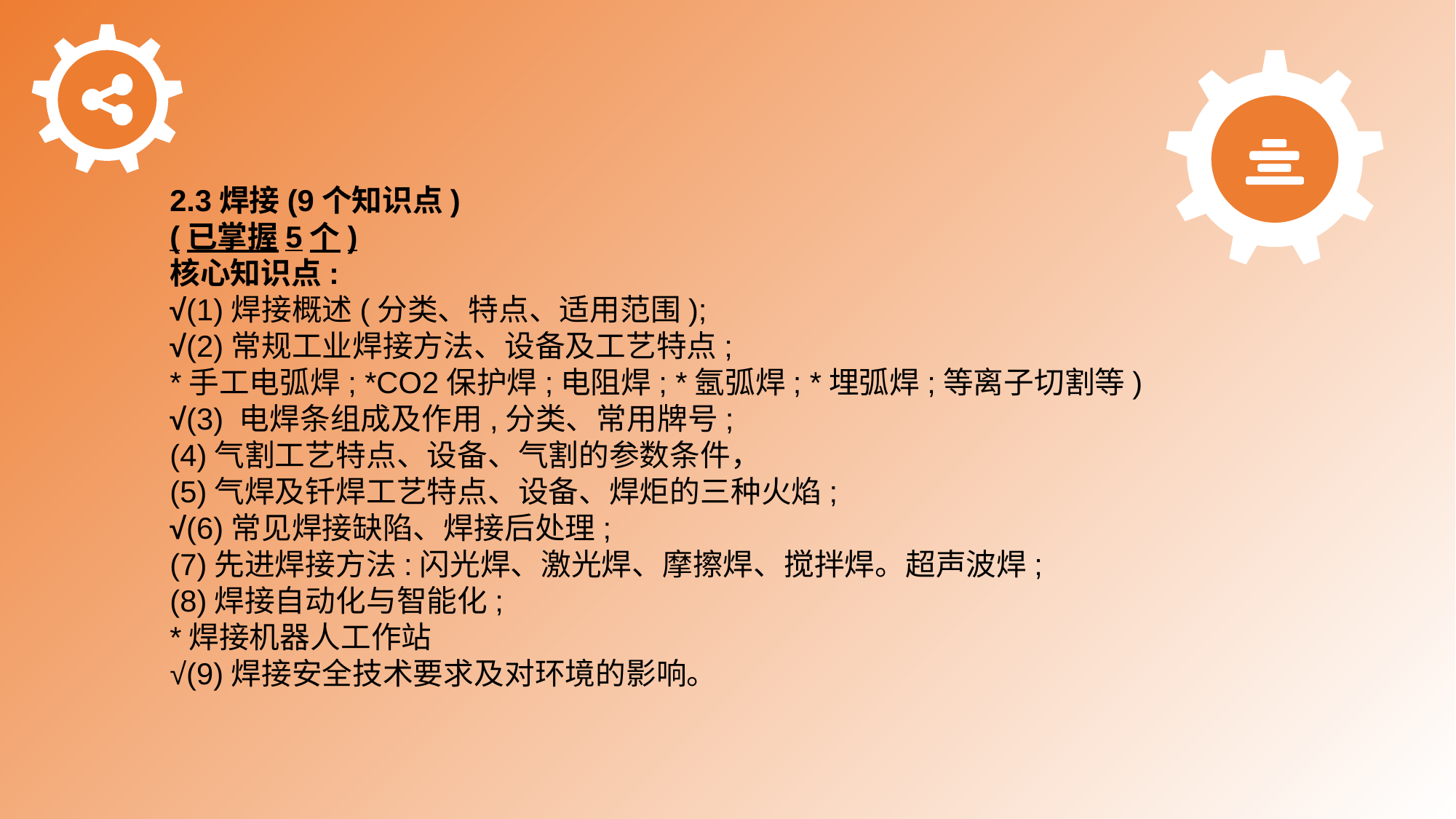

2.3焊接(9个知识点)
(已掌握5个)
核心知识点:
√(1)焊接概述(分类、特点、适用范围);
√(2)常规工业焊接方法、设备及工艺特点;
*手工电弧焊; *CO2保护焊;电阻焊; *氬弧焊; *埋弧焊;等离子切割等)
√(3) 电焊条组成及作用,分类、常用牌号;
(4)气割工艺特点、设备、气割的参数条件，
(5)气焊及钎焊工艺特点、设备、焊炬的三种火焰;
√(6)常见焊接缺陷、焊接后处理;
(7)先进焊接方法:闪光焊、激光焊、摩擦焊、搅拌焊。超声波焊;
(8)焊接自动化与智能化;
*焊接机器人工作站
√(9)焊接安全技术要求及对环境的影响。